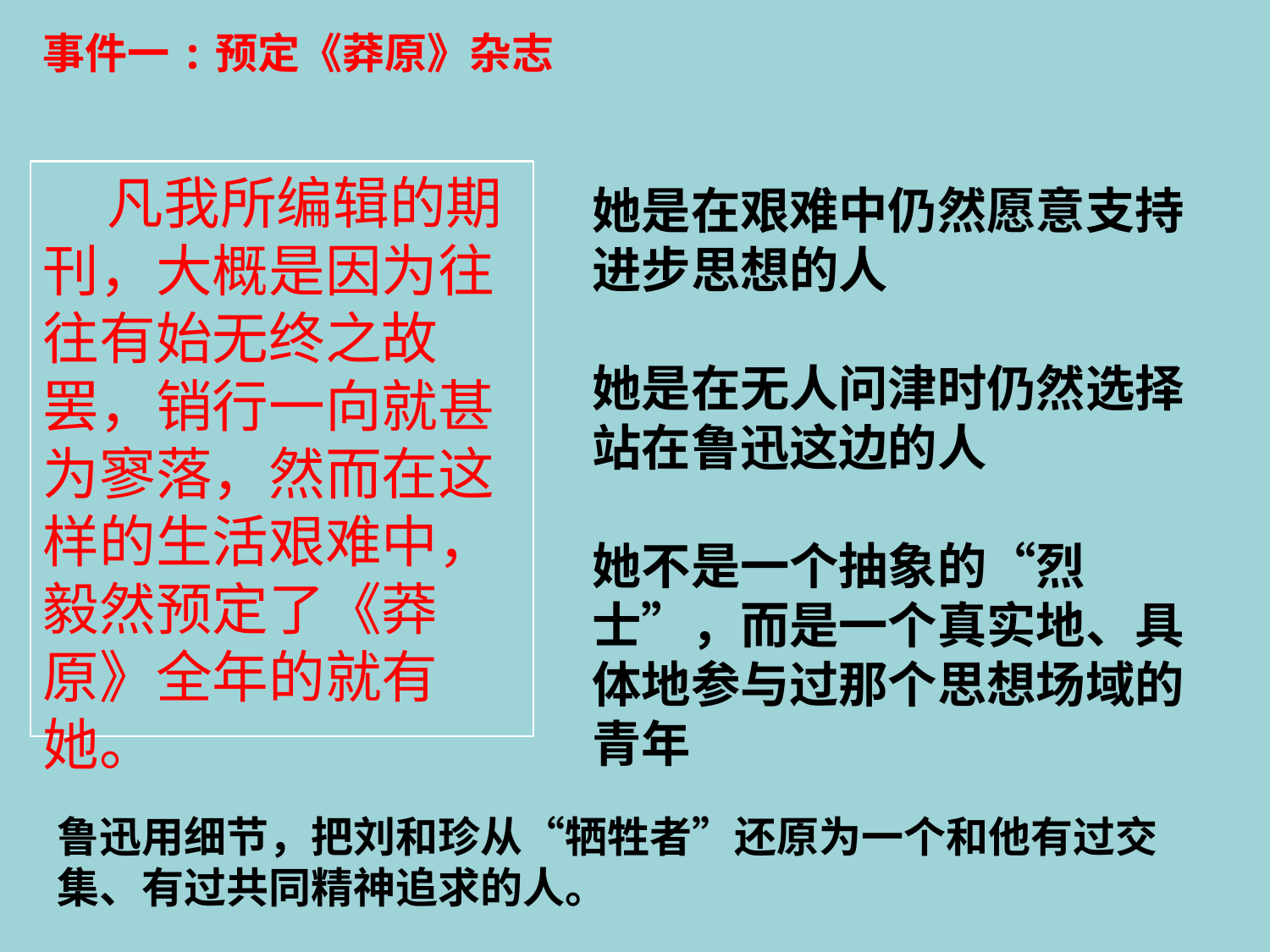

事件一:预定《莽原》杂志
    凡我所编辑的期刊，大概是因为往往有始无终之故罢，销行一向就甚为寥落，然而在这样的生活艰难中，毅然预定了《莽原》全年的就有她。
她是在艰难中仍然愿意支持进步思想的人

她是在无人问津时仍然选择站在鲁迅这边的人

她不是一个抽象的“烈士”，而是一个真实地、具体地参与过那个思想场域的青年
鲁迅用细节，把刘和珍从“牺牲者”还原为一个和他有过交集、有过共同精神追求的人。